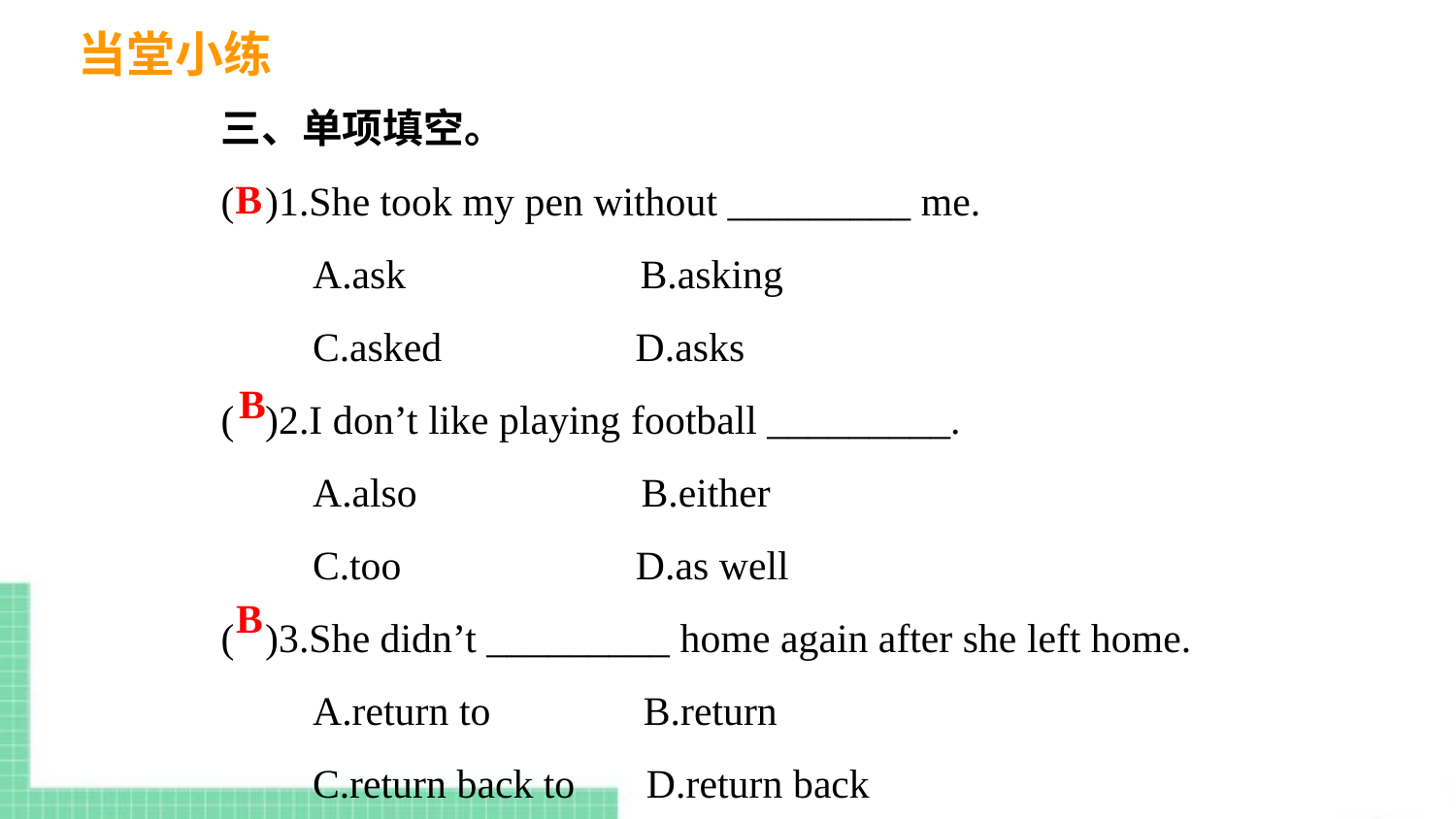

当堂小练
三、单项填空。
(   )1.She took my pen without _________ me.
         A.ask                       B.asking
         C.asked                   D.asks
(   )2.I don’t like playing football _________.
         A.also                      B.either
         C.too                       D.as well
(   )3.She didn’t _________ home again after she left home.
         A.return to               B.return
         C.return back to       D.return back
B
B
B